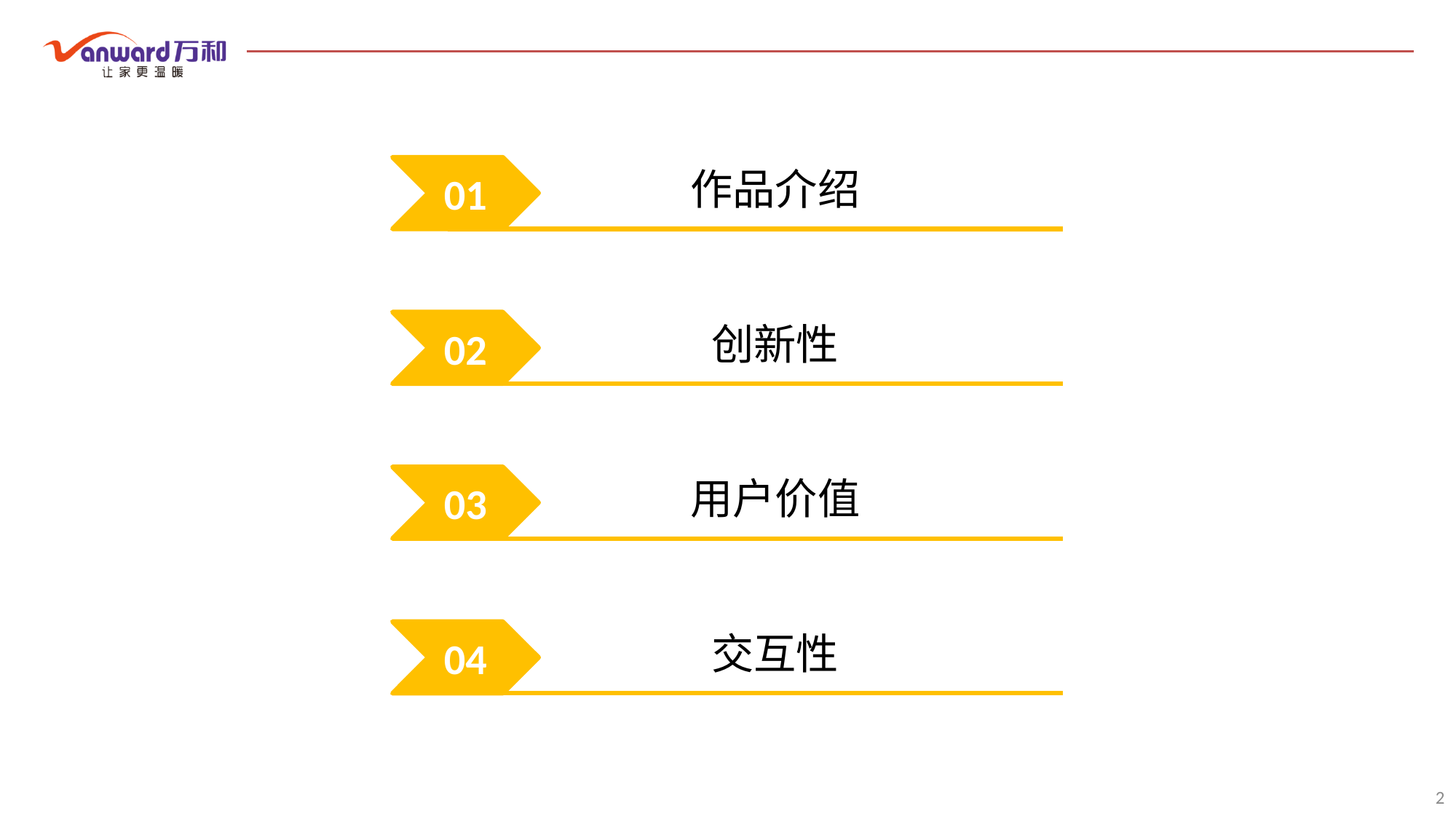

01
作品介绍
02
创新性
03
用户价值
04
交互性
2